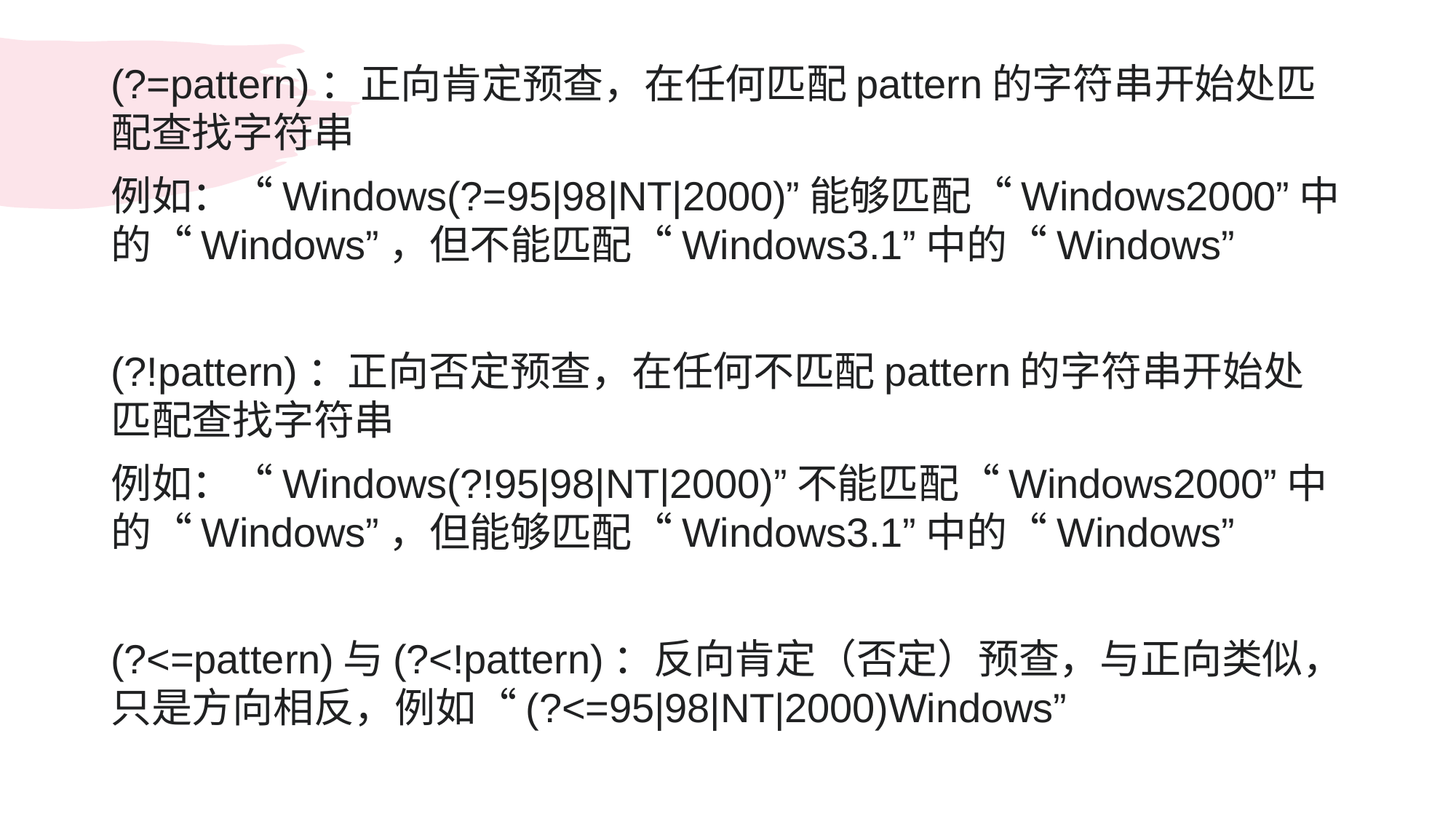

(?=pattern)：正向肯定预查，在任何匹配pattern的字符串开始处匹配查找字符串
例如：“Windows(?=95|98|NT|2000)”能够匹配“Windows2000”中的“Windows”，但不能匹配“Windows3.1”中的“Windows”

(?!pattern)：正向否定预查，在任何不匹配pattern的字符串开始处匹配查找字符串
例如：“Windows(?!95|98|NT|2000)”不能匹配“Windows2000”中的“Windows”，但能够匹配“Windows3.1”中的“Windows”

(?<=pattern)与(?<!pattern)：反向肯定（否定）预查，与正向类似，只是方向相反，例如“(?<=95|98|NT|2000)Windows”